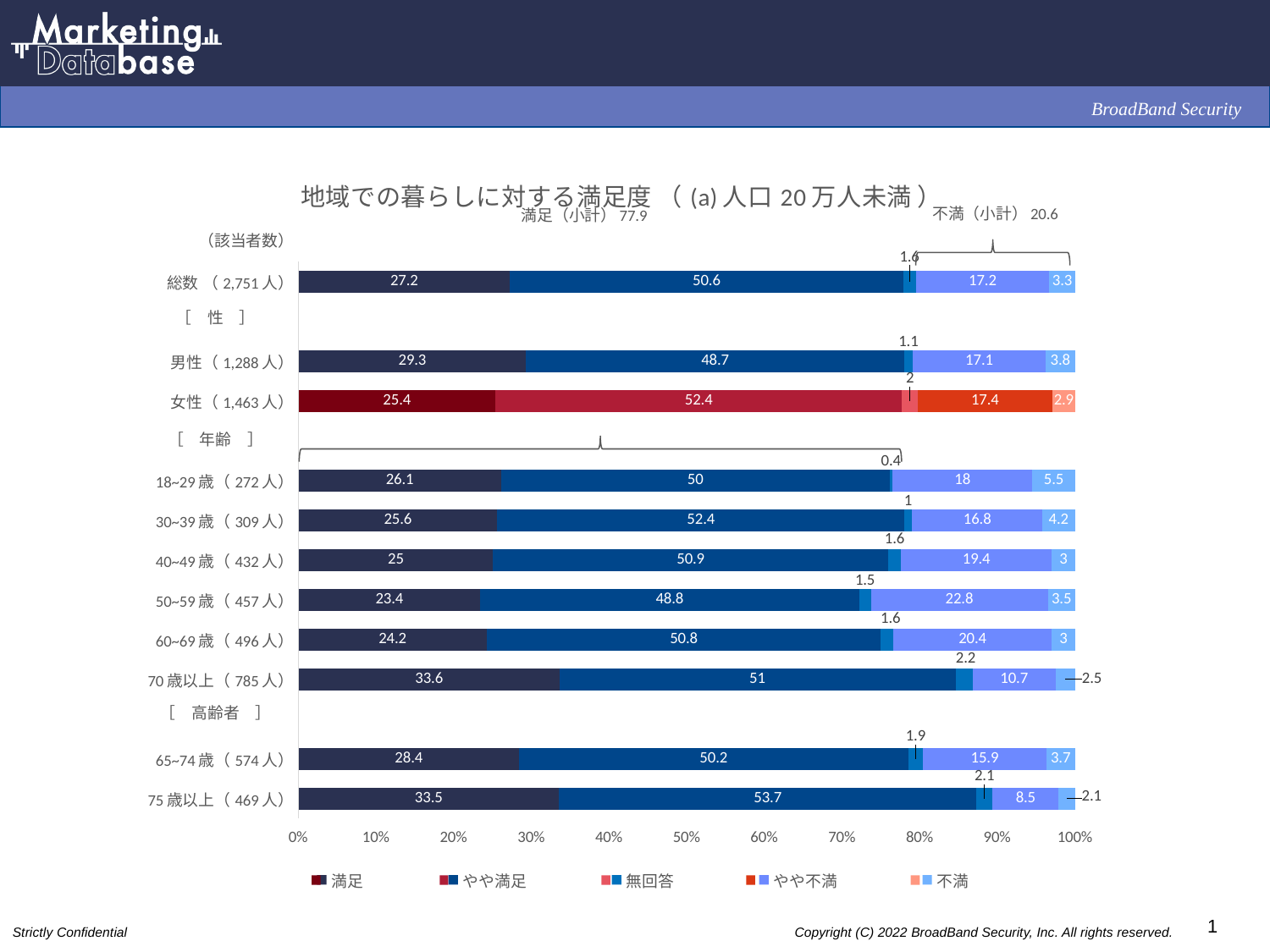

### Chart: 地域での暮らしに対する満足度 （(a)人口20万人未満 ）

| Category | 満足 | やや満足 | 無回答 | やや不満 | 不満 |
|---|---|---|---|---|---|
| 総数 （2,751人） | 27.2 | 50.6 | 1.6 | 17.2 | 3.3 |
|  | None | None | None | None | None |
| 男性（1,288人） | 29.3 | 48.7 | 1.1 | 17.1 | 3.8 |
| 女性（1,463人） | 25.4 | 52.4 | 2.0 | 17.4 | 2.9 |
|  | None | None | None | None | None |
| 18~29歳（272人） | 26.1 | 50.0 | 0.4 | 18.0 | 5.5 |
| 30~39歳（309人） | 25.6 | 52.4 | 1.0 | 16.8 | 4.2 |
| 40~49歳（432人） | 25.0 | 50.9 | 1.6 | 19.4 | 3.0 |
| 50~59歳（457人） | 23.4 | 48.8 | 1.5 | 22.8 | 3.5 |
| 60~69歳（496人） | 24.2 | 50.8 | 1.6 | 20.4 | 3.0 |
| 70歳以上（785人） | 33.6 | 51.0 | 2.2 | 10.7 | 2.5 |
|  | None | None | None | None | None |
| 65~74歳（574人） | 28.4 | 50.2 | 1.9 | 15.9 | 3.7 |
| 75歳以上（469人） | 33.5 | 53.7 | 2.1 | 8.5 | 2.1 |